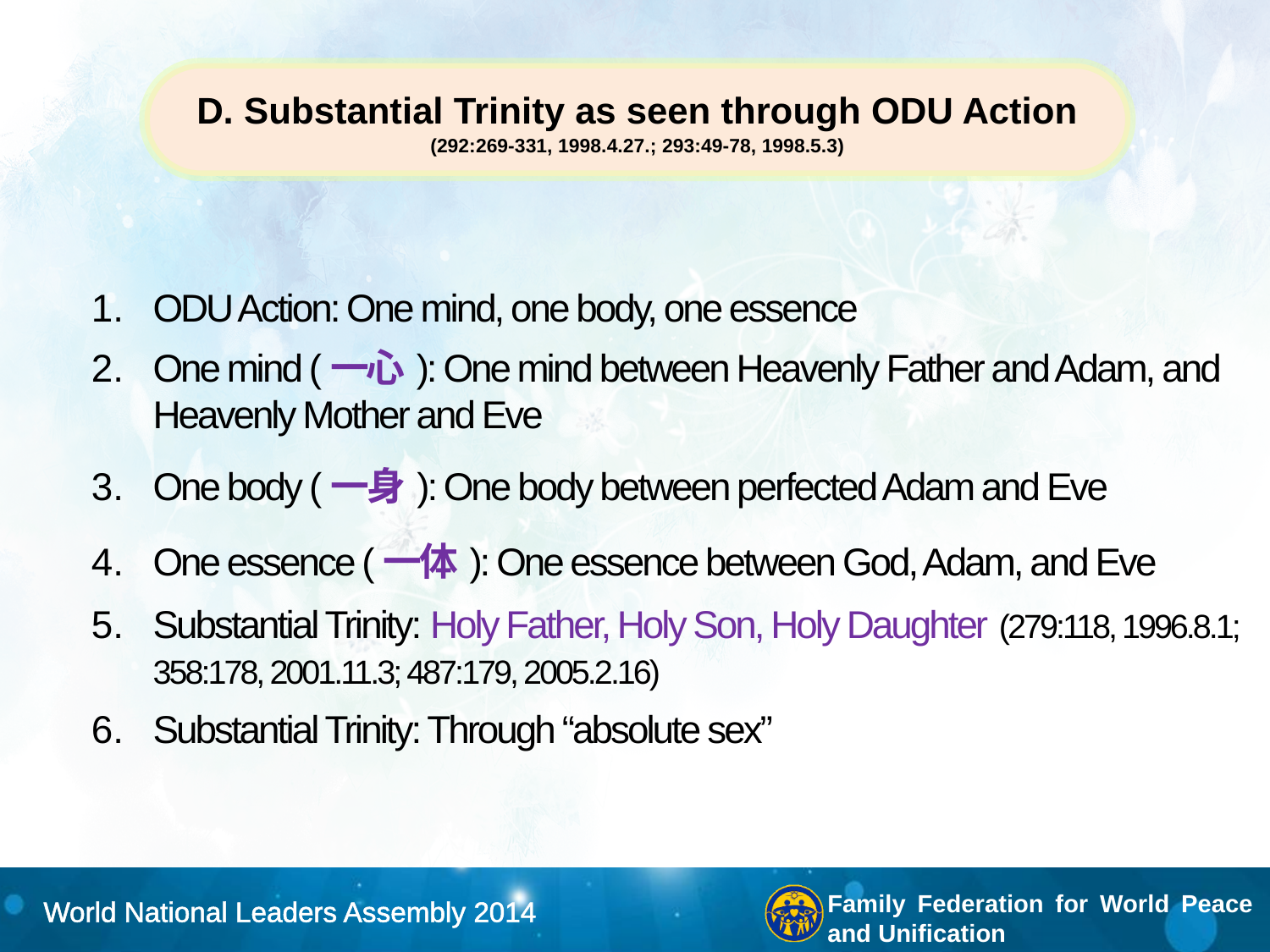

D. Substantial Trinity as seen through ODU Action
(292:269-331, 1998.4.27.; 293:49-78, 1998.5.3)
ODU Action: One mind, one body, one essence
One mind (一心): One mind between Heavenly Father and Adam, and Heavenly Mother and Eve
One body (一身): One body between perfected Adam and Eve
One essence (一体): One essence between God, Adam, and Eve
Substantial Trinity: Holy Father, Holy Son, Holy Daughter (279:118, 1996.8.1; 358:178, 2001.11.3; 487:179, 2005.2.16)
Substantial Trinity: Through “absolute sex”